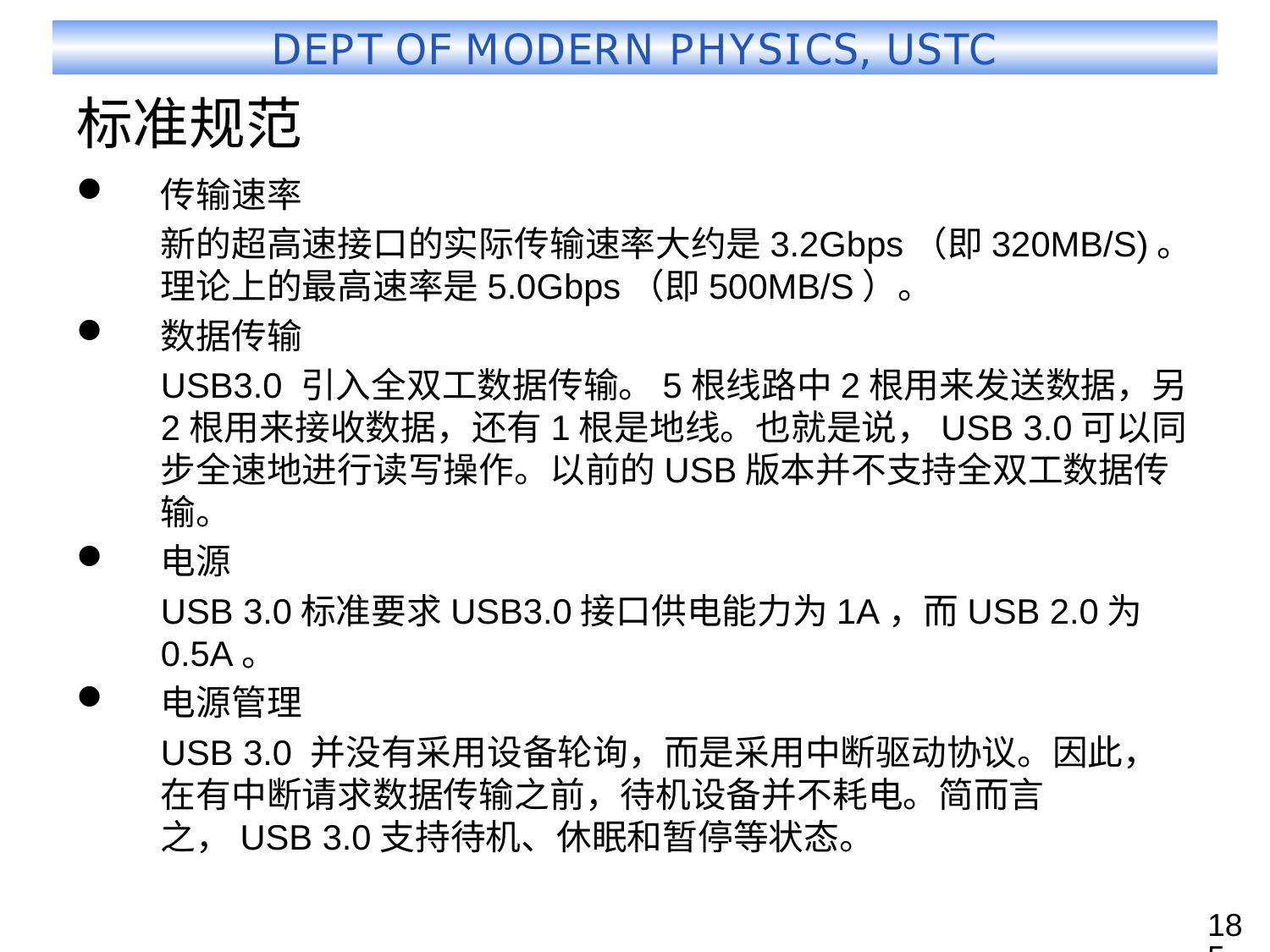

# 标准规范
传输速率
	新的超高速接口的实际传输速率大约是3.2Gbps（即320MB/S)。理论上的最高速率是5.0Gbps（即500MB/S）。
数据传输
	USB3.0 引入全双工数据传输。5根线路中2根用来发送数据，另2根用来接收数据，还有1根是地线。也就是说，USB 3.0可以同步全速地进行读写操作。以前的USB版本并不支持全双工数据传输。
电源
	USB 3.0标准要求USB3.0接口供电能力为1A，而USB 2.0为0.5A。
电源管理
	USB 3.0 并没有采用设备轮询，而是采用中断驱动协议。因此，在有中断请求数据传输之前，待机设备并不耗电。简而言之，USB 3.0支持待机、休眠和暂停等状态。

185